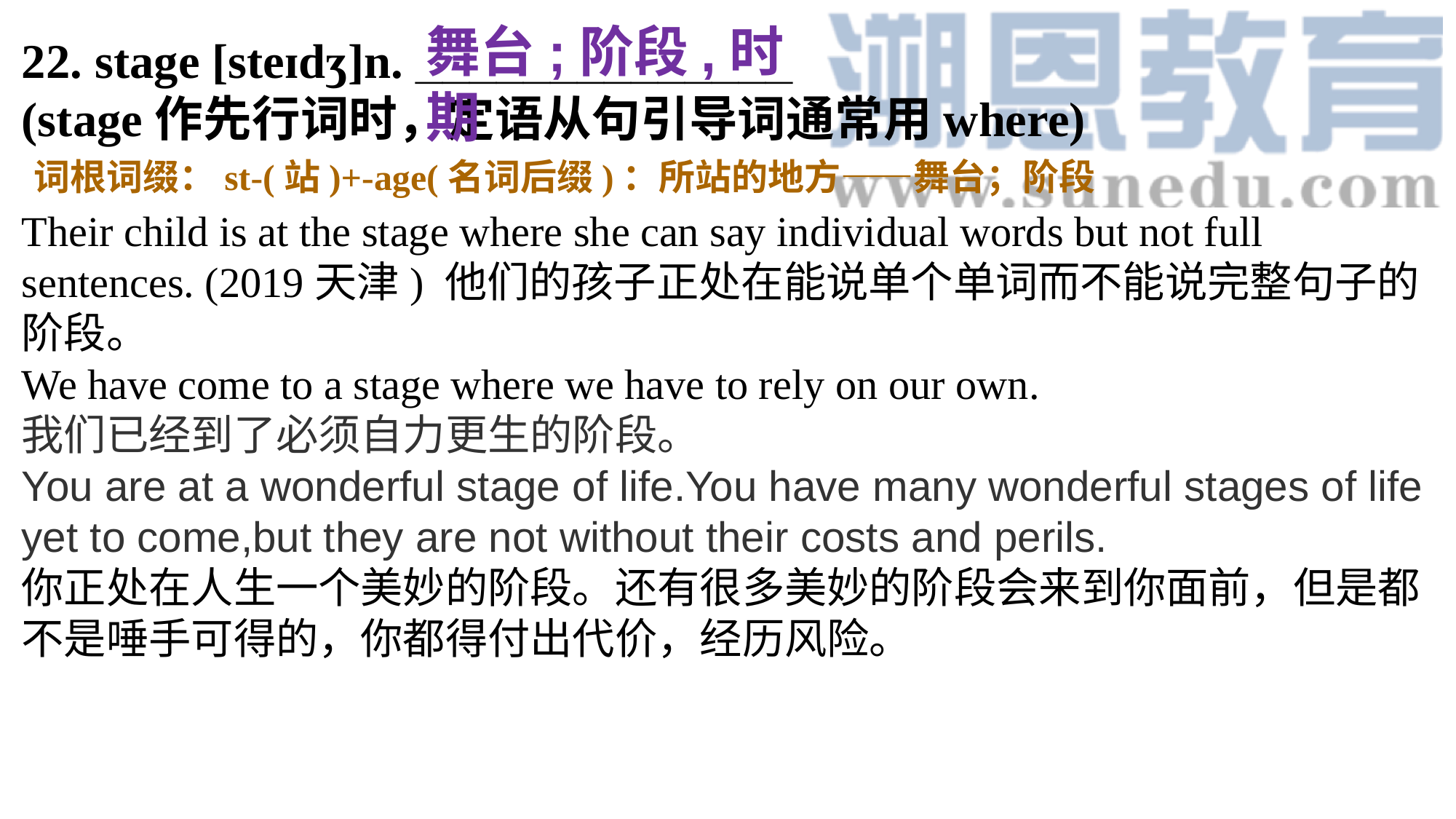

舞台;阶段,时期
22. stage [steɪdʒ]n. ______________
(stage作先行词时，定语从句引导词通常用where)

Their child is at the stage where she can say individual words but not full sentences. (2019天津) 他们的孩子正处在能说单个单词而不能说完整句子的阶段。We have come to a stage where we have to rely on our own.
我们已经到了必须自力更生的阶段。You are at a wonderful stage of life.You have many wonderful stages of life yet to come,but they are not without their costs and perils.
你正处在人生一个美妙的阶段。还有很多美妙的阶段会来到你面前，但是都不是唾手可得的，你都得付出代价，经历风险。
词根词缀：st-(站)+-age(名词后缀)：所站的地方——舞台；阶段